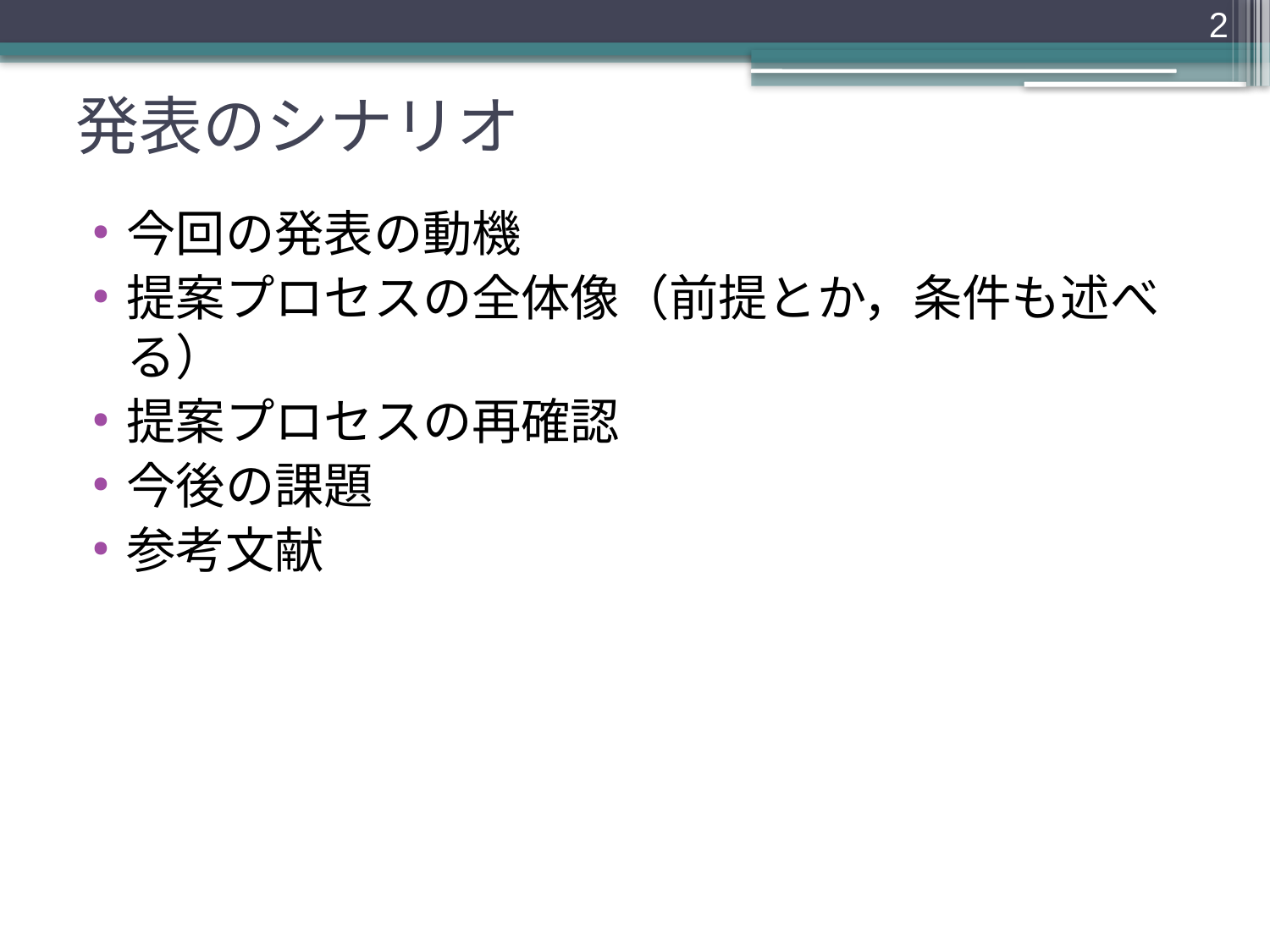

2
# 発表のシナリオ
今回の発表の動機
提案プロセスの全体像（前提とか，条件も述べる）
提案プロセスの再確認
今後の課題
参考文献